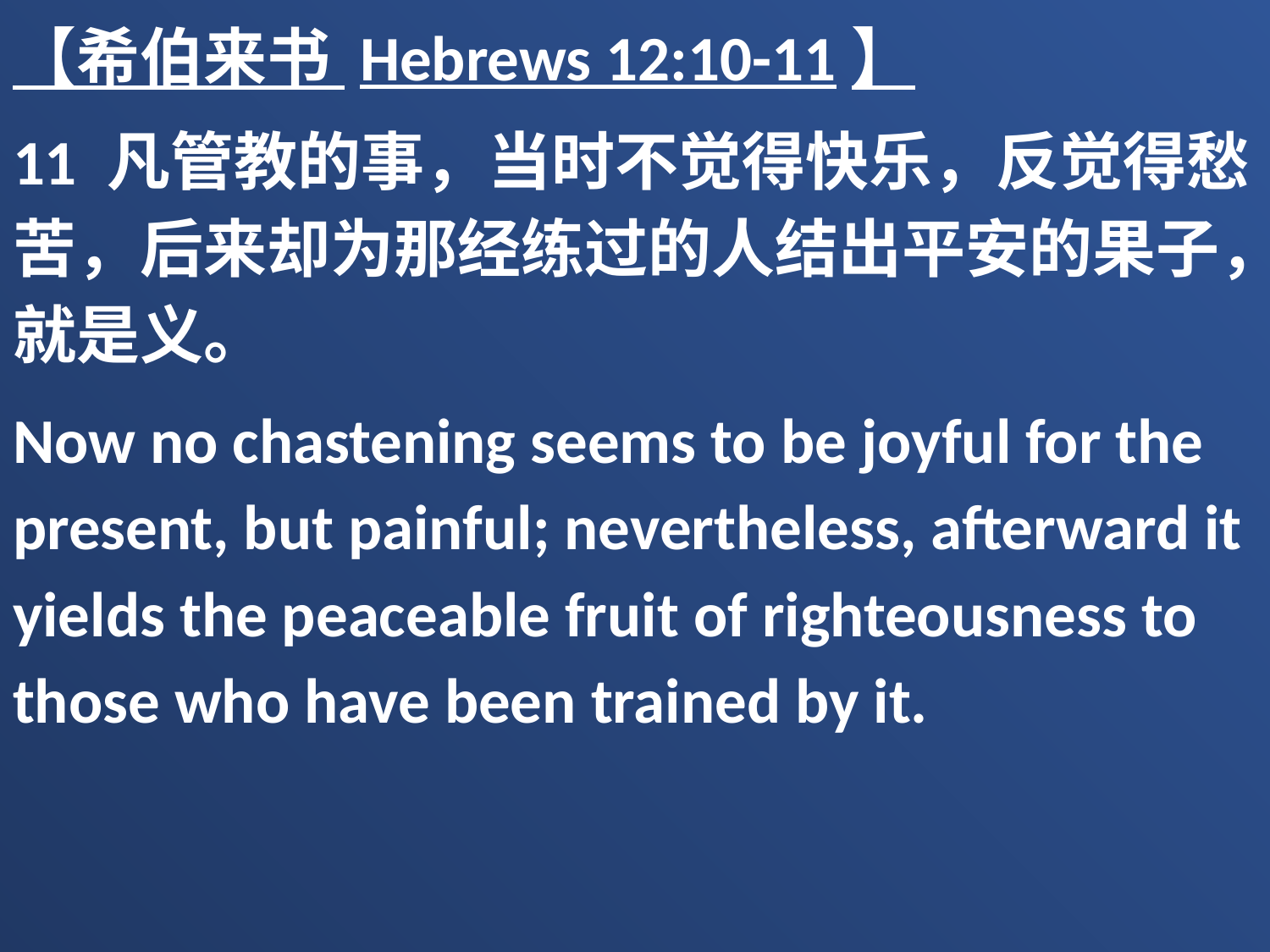

【希伯来书 Hebrews 12:10-11】
11 凡管教的事，当时不觉得快乐，反觉得愁苦，后来却为那经练过的人结出平安的果子，就是义。
Now no chastening seems to be joyful for the present, but painful; nevertheless, afterward it yields the peaceable fruit of righteousness to those who have been trained by it.